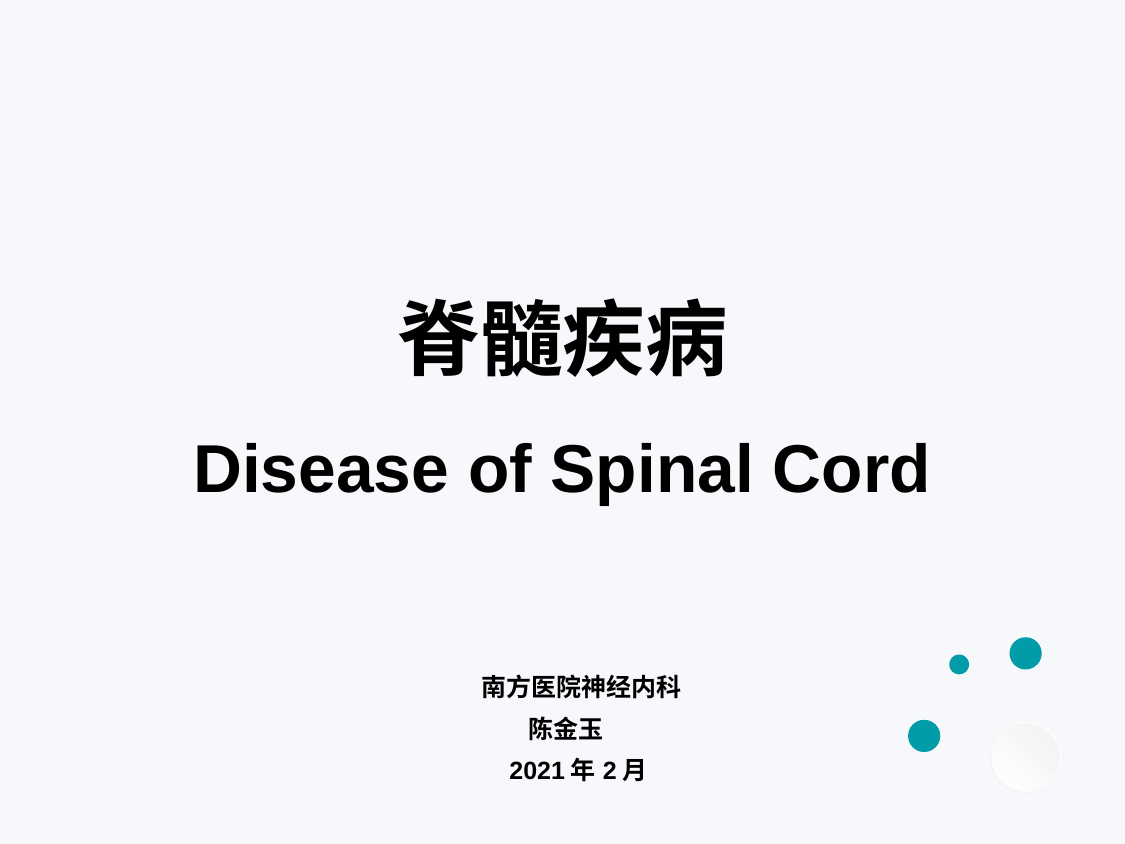

脊髓疾病
Disease of Spinal Cord

南方医院神经内科
       陈金玉
    2021年2月